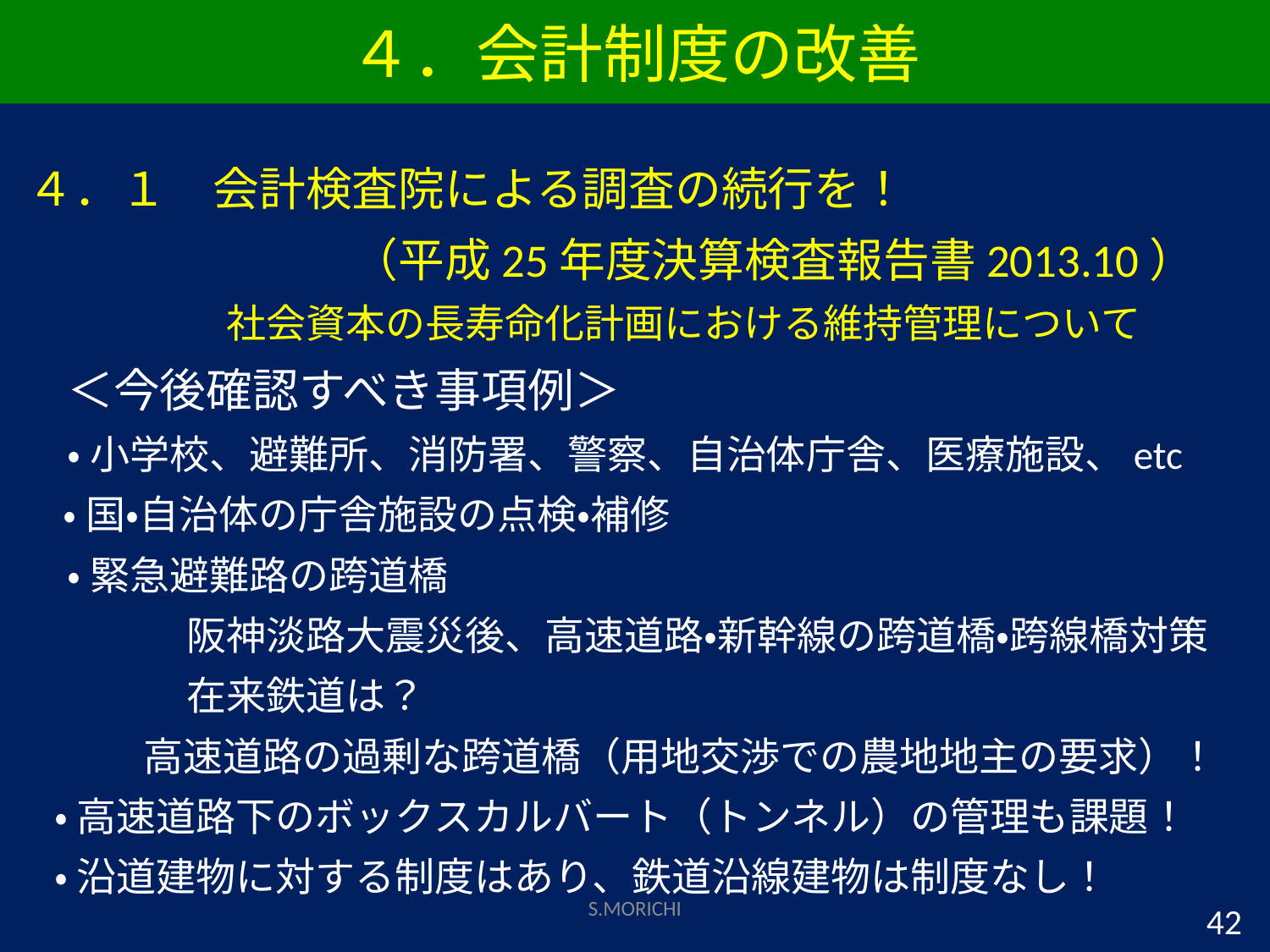

# ４．会計制度の改善
４．１　会計検査院による調査の続行を！
　　　　　　　（平成25年度決算検査報告書2013.10）
　　　　　社会資本の長寿命化計画における維持管理について
　＜今後確認すべき事項例＞
　・ 小学校、避難所、消防署、警察、自治体庁舎、医療施設、etc
   ・ 国・自治体の庁舎施設の点検・補修
　・ 緊急避難路の跨道橋
　　　　阪神淡路大震災後、高速道路・新幹線の跨道橋・跨線橋対策
　　　　在来鉄道は？
            高速道路の過剰な跨道橋（用地交渉での農地地主の要求）！
  ・ 高速道路下のボックスカルバート（トンネル）の管理も課題！
  ・ 沿道建物に対する制度はあり、鉄道沿線建物は制度なし！
S.MORICHI
42